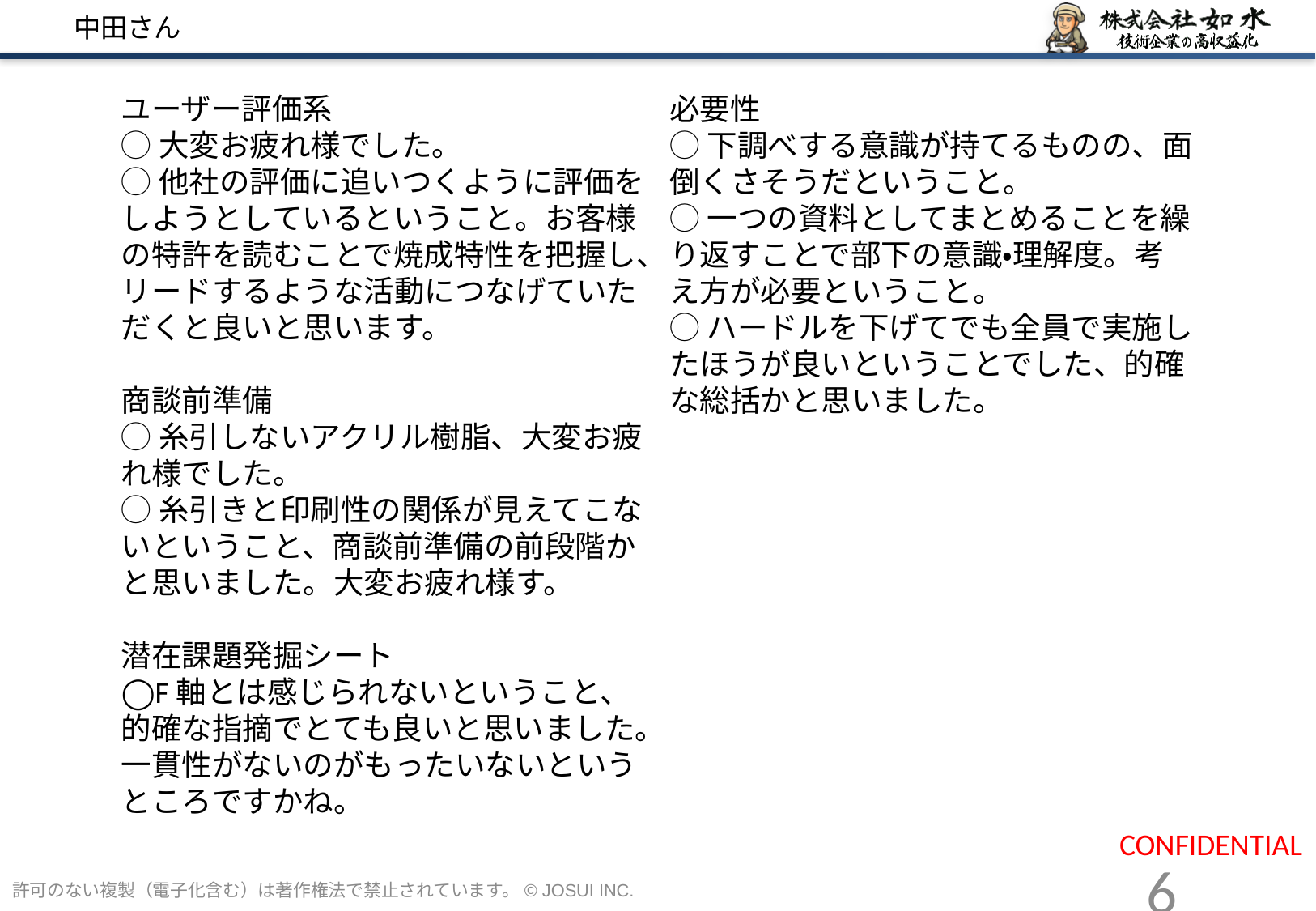

# 中田さん
必要性
◯下調べする意識が持てるものの、面倒くさそうだということ。
◯一つの資料としてまとめることを繰り返すことで部下の意識・理解度。考え方が必要ということ。
◯ハードルを下げてでも全員で実施したほうが良いということでした、的確な総括かと思いました。
ユーザー評価系
◯大変お疲れ様でした。
◯他社の評価に追いつくように評価をしようとしているということ。お客様の特許を読むことで焼成特性を把握し、リードするような活動につなげていただくと良いと思います。

商談前準備
◯糸引しないアクリル樹脂、大変お疲れ様でした。
◯糸引きと印刷性の関係が見えてこないということ、商談前準備の前段階かと思いました。大変お疲れ様す。

潜在課題発掘シート
◯F軸とは感じられないということ、的確な指摘でとても良いと思いました。一貫性がないのがもったいないというところですかね。
許可のない複製（電子化含む）は著作権法で禁止されています。© JOSUI INC.
6